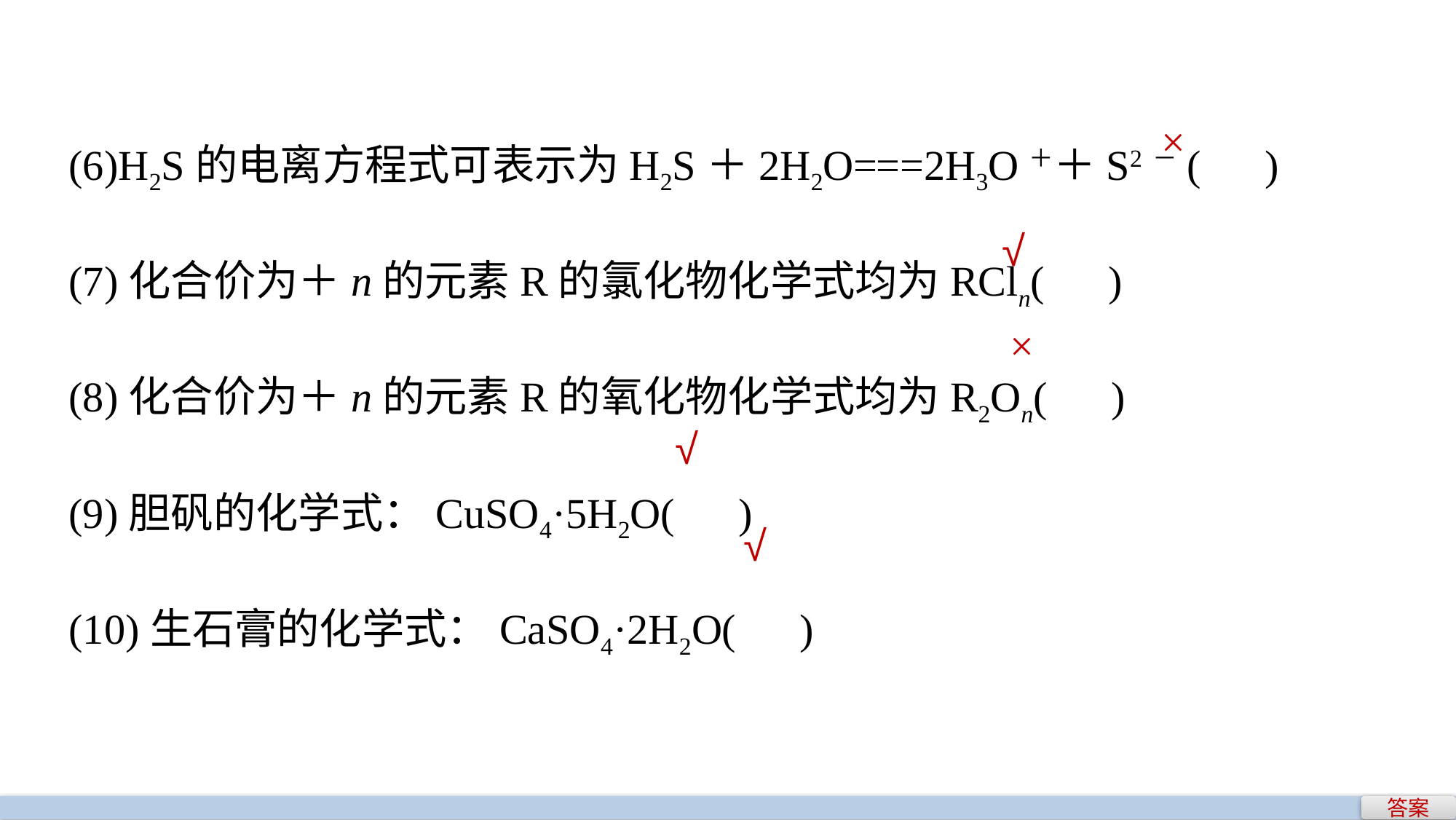

(6)H2S的电离方程式可表示为H2S＋2H2O===2H3O＋＋S2－(      )
(7)化合价为＋n的元素R的氯化物化学式均为RCln(      )
(8)化合价为＋n的元素R的氧化物化学式均为R2On(      )
(9)胆矾的化学式：CuSO4·5H2O(      )
(10)生石膏的化学式：CaSO4·2H2O(      )
×
√
×
√
√
答案